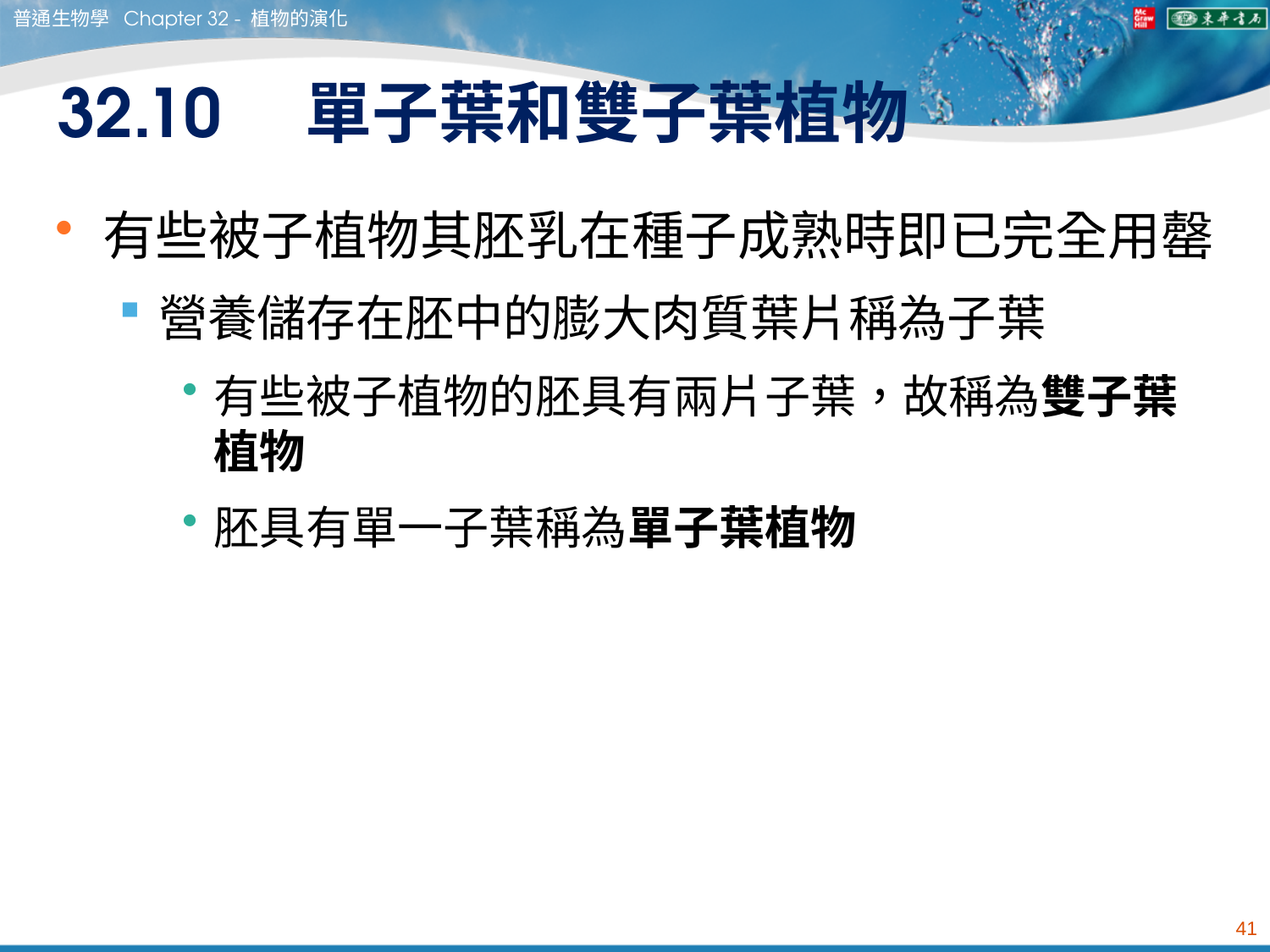

普通生物學  Chapter 32 - 植物的演化
# 32.10　單子葉和雙子葉植物
有些被子植物其胚乳在種子成熟時即已完全用罄
營養儲存在胚中的膨大肉質葉片稱為子葉
有些被子植物的胚具有兩片子葉，故稱為雙子葉植物
胚具有單一子葉稱為單子葉植物

41